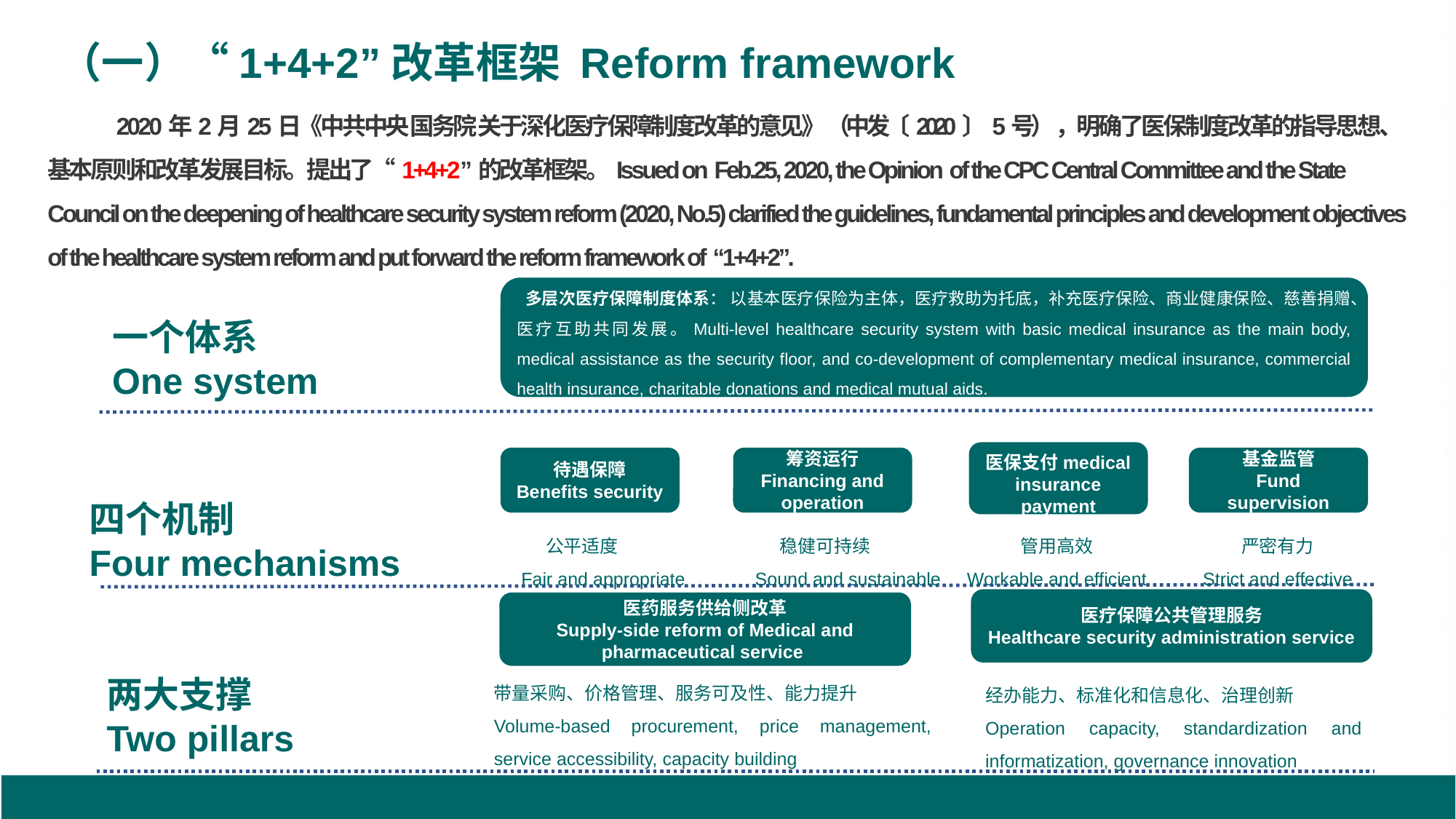

（一）“1+4+2”改革框架 Reform framework

2020年2月25日《中共中央 国务院 关于深化医疗保障制度改革的意见》（中 发〔2020〕5号），明确了医保制度改革的指导思想、基本原则和改革发展目标。提出了“1+4+2”的改革框架。Issued on  Feb.25, 2020, the Opinion  of the CPC Central Committee and the State Council on the deepening of healthcare security system reform (2020, No.5) clarified the guidelines, fundamental principles and development objectives of the healthcare system reform and put forward the reform framework of  “1+4+2”.
 多层次医疗保障制度体系： 以基本医疗保险为主体，医疗救助为托底，补充医疗保险、商业健康保险、慈善捐赠、医疗互助共同发展。Multi-level healthcare security system with basic medical insurance as the main body, medical assistance as the security floor, and co-development of complementary medical insurance, commercial health insurance, charitable donations and medical mutual aids.
一个体系
One system

医保支付medical insurance payment

待遇保障
Benefits security
筹资运行
Financing and operation
基金监管
Fund supervision
四个机制
Four mechanisms
     公平适度
Fair and appropriate
     稳健可持续
Sound and sustainable
严密有力
Strict and effective
管用高效
Workable and efficient
医疗保障公共管理服务
Healthcare security administration service
医药服务供给侧改革
Supply-side reform of Medical and pharmaceutical service
带量采购、价格管理、服务可及性、能力提升
Volume-based procurement, price management, service accessibility, capacity building
两大支撑
Two pillars
经办能力、标准化和信息化、治理创新
Operation capacity, standardization and informatization, governance innovation